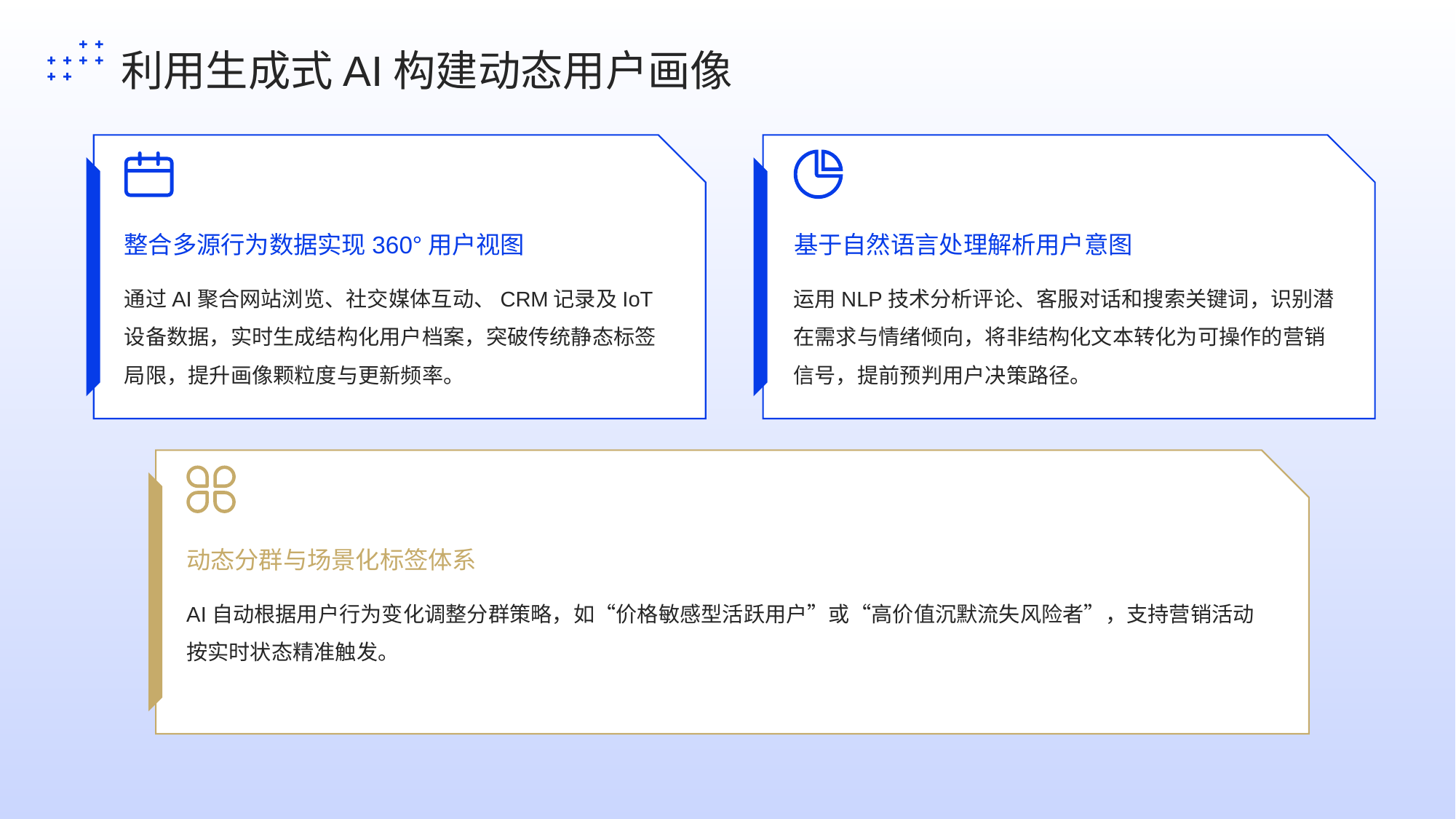

利用生成式AI构建动态用户画像

整合多源行为数据实现360°用户视图
基于自然语言处理解析用户意图
通过AI聚合网站浏览、社交媒体互动、CRM记录及IoT设备数据，实时生成结构化用户档案，突破传统静态标签局限，提升画像颗粒度与更新频率。
运用NLP技术分析评论、客服对话和搜索关键词，识别潜在需求与情绪倾向，将非结构化文本转化为可操作的营销信号，提前预判用户决策路径。

动态分群与场景化标签体系
AI自动根据用户行为变化调整分群策略，如“价格敏感型活跃用户”或“高价值沉默流失风险者”，支持营销活动按实时状态精准触发。